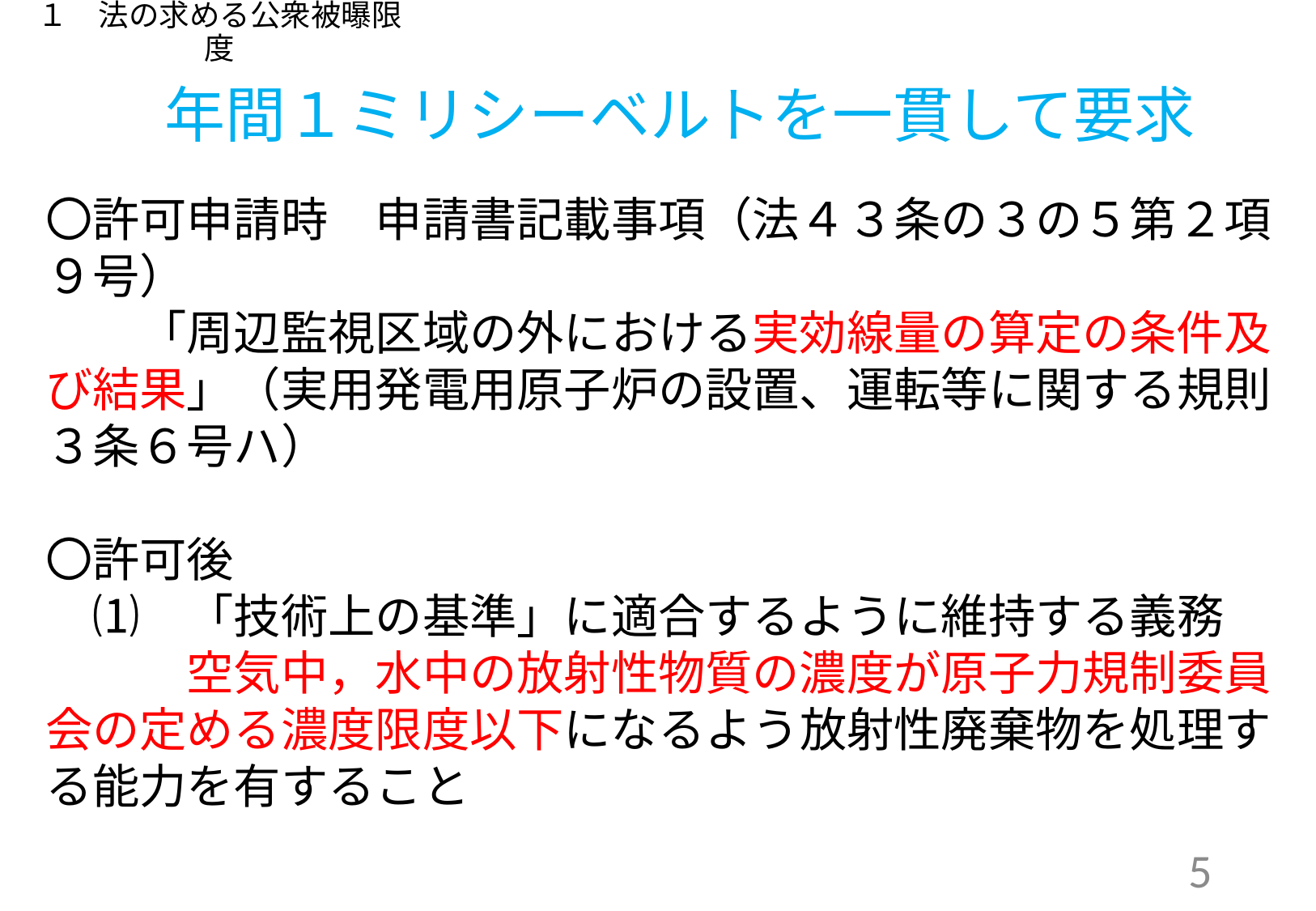

# １　法の求める公衆被曝限度
年間１ミリシーベルトを一貫して要求
〇許可申請時　申請書記載事項（法４３条の３の５第２項９号）
　　「周辺監視区域の外における実効線量の算定の条件及び結果」（実用発電用原子炉の設置、運転等に関する規則３条６号ハ）

〇許可後
　⑴　「技術上の基準」に適合するように維持する義務
　　　空気中，水中の放射性物質の濃度が原子力規制委員会の定める濃度限度以下になるよう放射性廃棄物を処理する能力を有すること

5